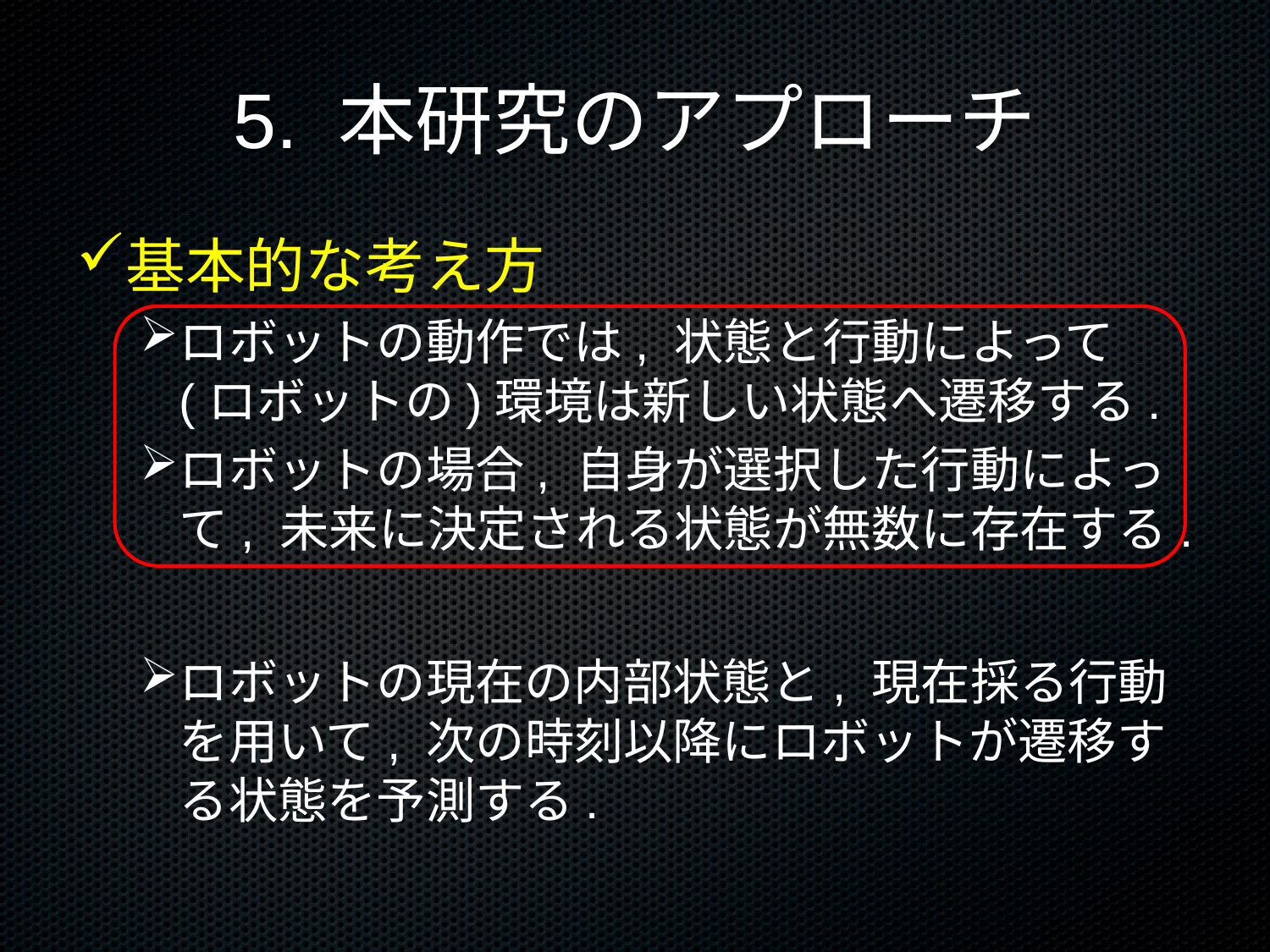

# 5. 本研究のアプローチ
基本的な考え方
ロボットの動作では, 状態と行動によって(ロボットの)環境は新しい状態へ遷移する.
ロボットの場合, 自身が選択した行動によって, 未来に決定される状態が無数に存在する.

ロボットの現在の内部状態と, 現在採る行動を用いて, 次の時刻以降にロボットが遷移する状態を予測する.